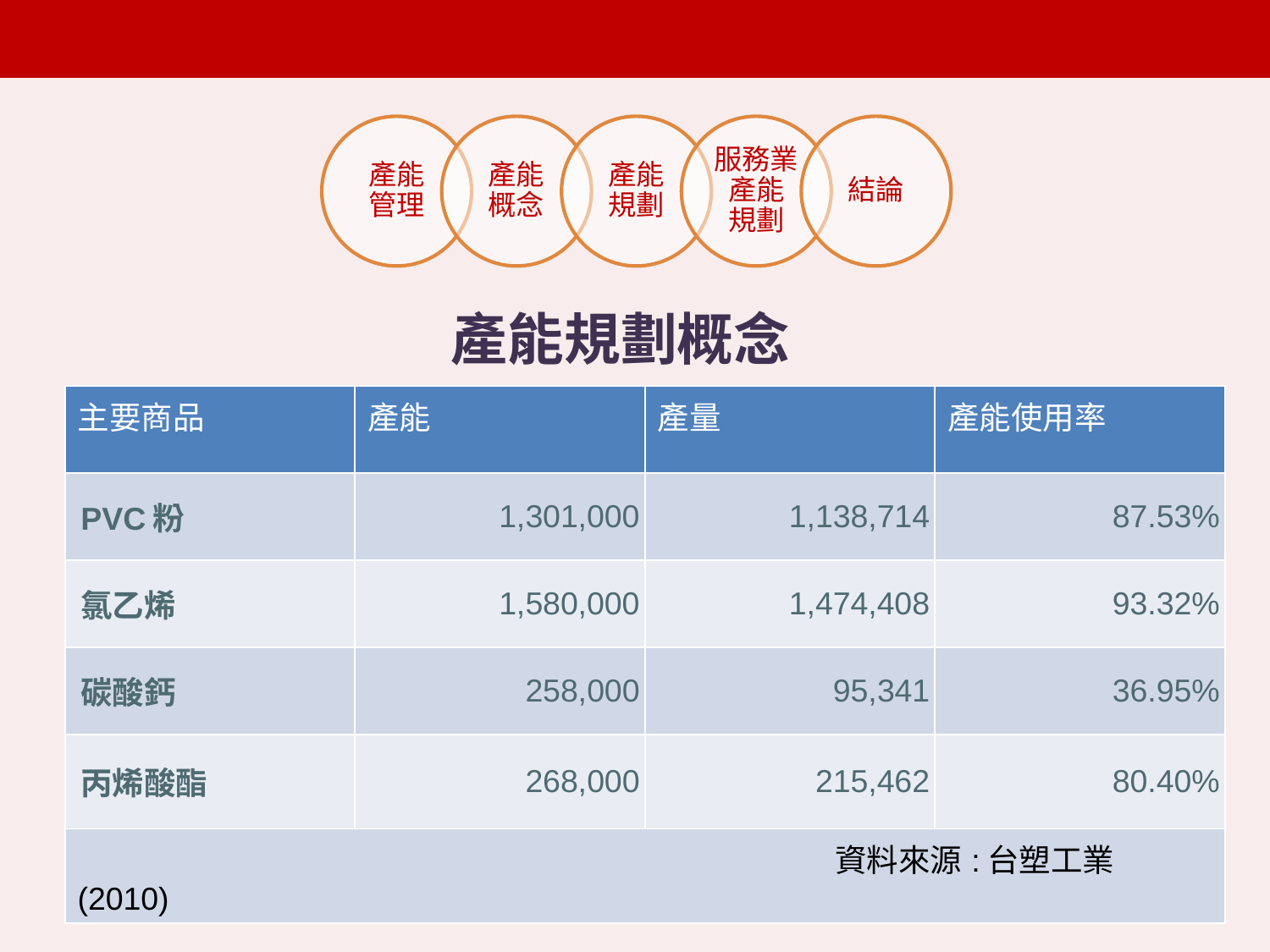

產能
管理
產能
概念
產能
規劃
服務業產能
規劃
結論
                            產能規劃概念
| 主要商品 | 產能 | 產量 | 產能使用率 |
| --- | --- | --- | --- |
| PVC粉 | 1,301,000 | 1,138,714 | 87.53% |
| 氯乙烯 | 1,580,000 | 1,474,408 | 93.32% |
| 碳酸鈣 | 258,000 | 95,341 | 36.95% |
| 丙烯酸酯 | 268,000 | 215,462 | 80.40% |
| 資料來源:台塑工業(2010) |  |  |  |